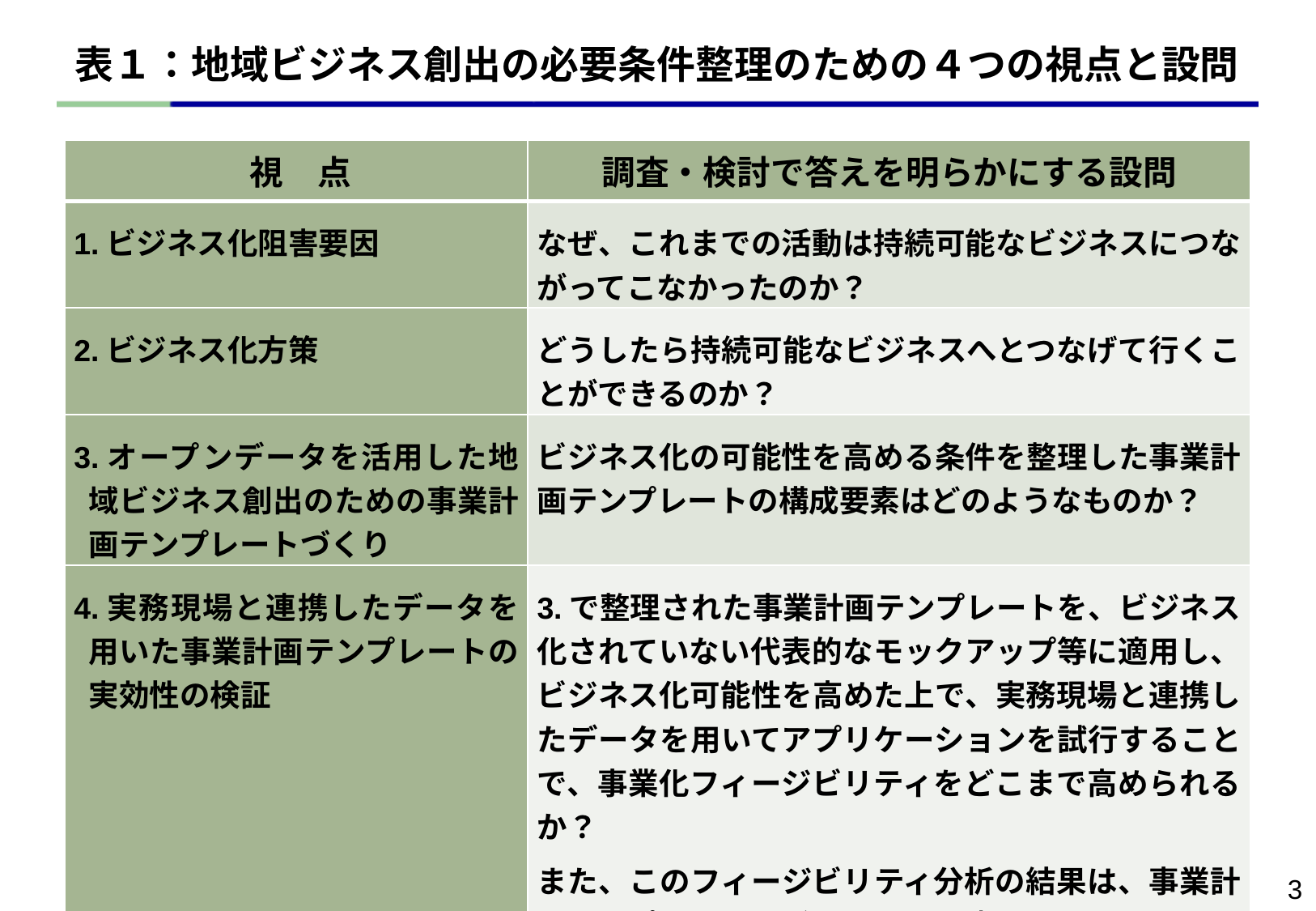

# 表１：地域ビジネス創出の必要条件整理のための４つの視点と設問
| 視　点 | 調査・検討で答えを明らかにする設問 |
| --- | --- |
| 1.ビジネス化阻害要因 | なぜ、これまでの活動は持続可能なビジネスにつながってこなかったのか？ |
| 2.ビジネス化方策 | どうしたら持続可能なビジネスへとつなげて行くことができるのか？ |
| 3.オープンデータを活用した地域ビジネス創出のための事業計画テンプレートづくり | ビジネス化の可能性を高める条件を整理した事業計画テンプレートの構成要素はどのようなものか？ |
| 4.実務現場と連携したデータを用いた事業計画テンプレートの実効性の検証 | 3.で整理された事業計画テンプレートを、ビジネス化されていない代表的なモックアップ等に適用し、ビジネス化可能性を高めた上で、実務現場と連携したデータを用いてアプリケーションを試行することで、事業化フィージビリティをどこまで高められるか？ また、このフィージビリティ分析の結果は、事業計画テンプレートにどのように反映できるか？ |